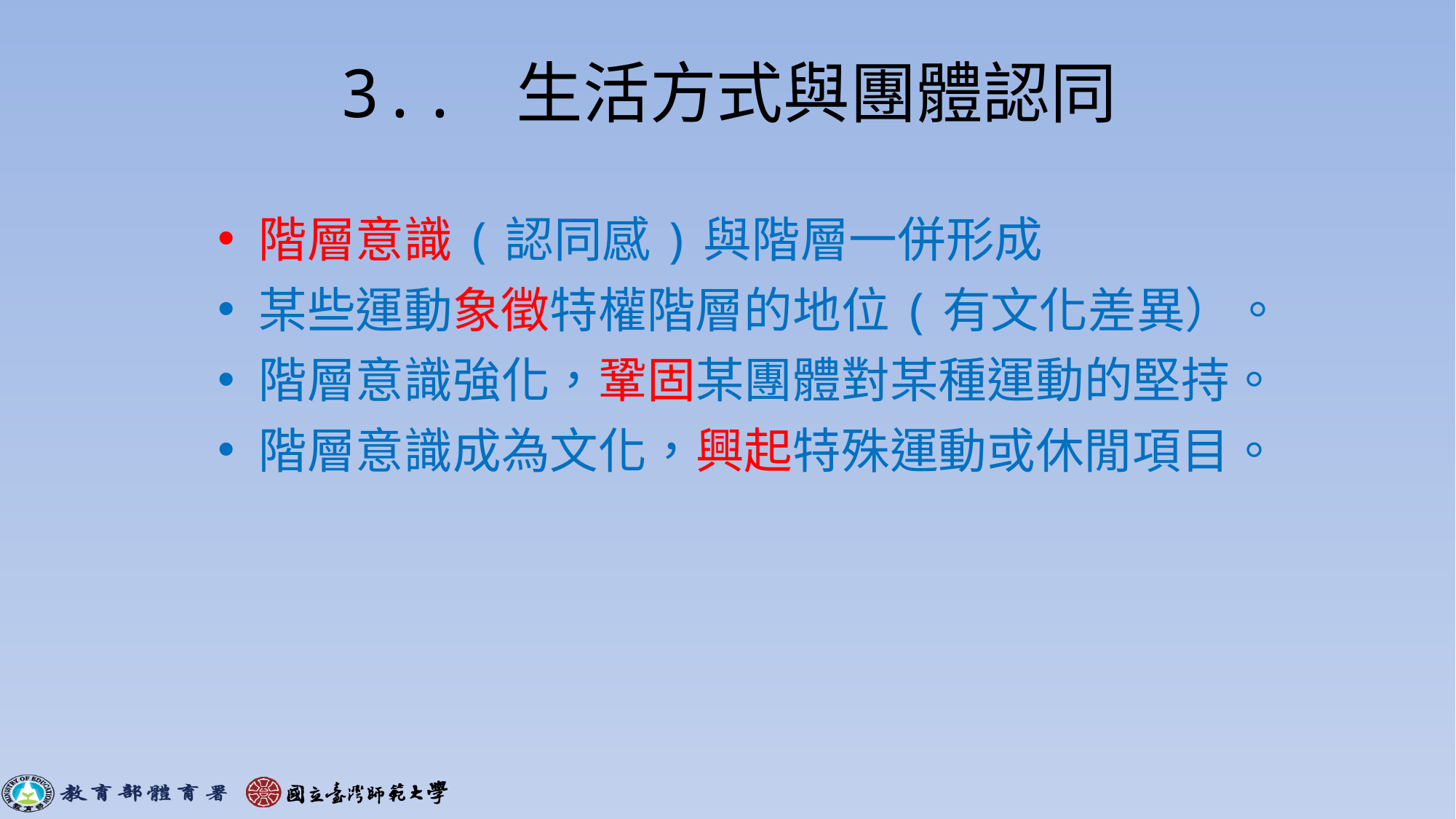

# 3.. 生活方式與團體認同
階層意識(認同感)與階層一併形成
某些運動象徵特權階層的地位(有文化差異）。
階層意識強化，鞏固某團體對某種運動的堅持。
階層意識成為文化，興起特殊運動或休閒項目。